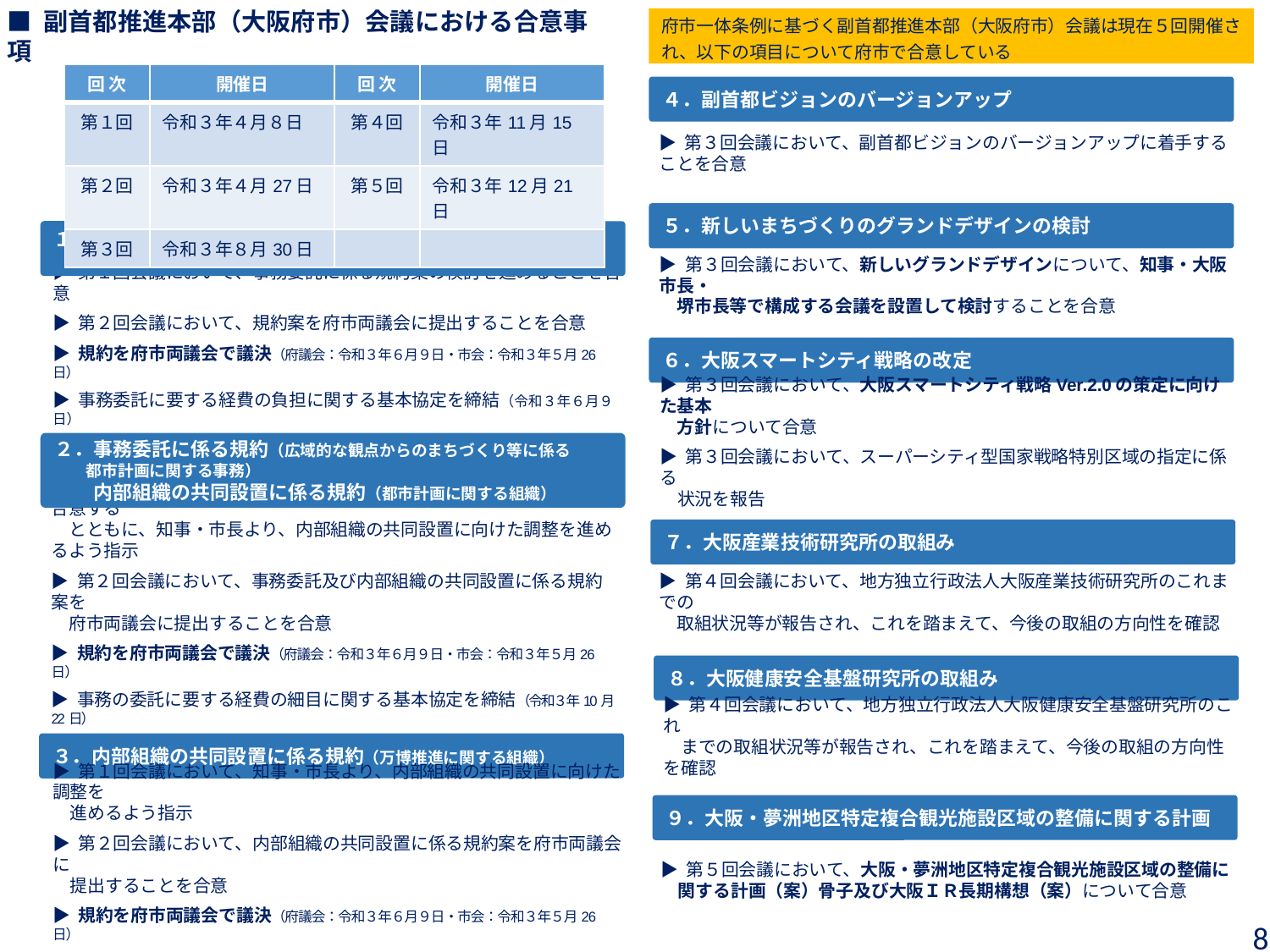

■ 副首都推進本部（大阪府市）会議における合意事項
府市一体条例に基づく副首都推進本部（大阪府市）会議は現在５回開催され、以下の項目について府市で合意している
| 回 次 | 開催日 | 回 次 | 開催日 |
| --- | --- | --- | --- |
| 第１回 | 令和３年４月８日 | 第４回 | 令和３年11月15日 |
| 第２回 | 令和３年４月27日 | 第５回 | 令和３年12月21日 |
| 第３回 | 令和３年８月30日 |  |  |
４．副首都ビジョンのバージョンアップ

▶ 第３回会議において、副首都ビジョンのバージョンアップに着手することを合意
５．新しいまちづくりのグランドデザインの検討
▶ 第３回会議において、新しいグランドデザインについて、知事・大阪市長・
　堺市長等で構成する会議を設置して検討することを合意

１．事務委託に係る規約
　　（大阪の成長及び発展に関する基本的な方針に関する事務）

▶ 第１回会議において、事務委託に係る規約案の検討を進めることを合意

▶ 第２回会議において、規約案を府市両議会に提出することを合意

▶ 規約を府市両議会で議決（府議会：令和３年６月９日・市会：令和３年５月26日）

▶ 事務委託に要する経費の負担に関する基本協定を締結（令和３年６月９日）
６．大阪スマートシティ戦略の改定
▶ 第３回会議において、大阪スマートシティ戦略Ver.2.0の策定に向けた基本
　方針について合意

▶ 第３回会議において、スーパーシティ型国家戦略特別区域の指定に係る
　状況を報告
２．事務委託に係る規約（広域的な観点からのまちづくり等に係る
　　都市計画に関する事務）
　　内部組織の共同設置に係る規約（都市計画に関する組織）

▶ 第１回会議において、事務委託に係る規約案の検討を進めることを合意する
　とともに、知事・市長より、内部組織の共同設置に向けた調整を進めるよう指示

▶ 第２回会議において、事務委託及び内部組織の共同設置に係る規約案を
　府市両議会に提出することを合意

▶ 規約を府市両議会で議決（府議会：令和３年６月９日・市会：令和３年５月26日）

▶ 事務の委託に要する経費の細目に関する基本協定を締結（令和３年10月22日）

▶ 令和３（2021）年11月1日、大阪都市計画局を設置
７．大阪産業技術研究所の取組み
▶ 第４回会議において、地方独立行政法人大阪産業技術研究所のこれまでの
　取組状況等が報告され、これを踏まえて、今後の取組の方向性を確認

８．大阪健康安全基盤研究所の取組み
▶ 第４回会議において、地方独立行政法人大阪健康安全基盤研究所のこれ
　までの取組状況等が報告され、これを踏まえて、今後の取組の方向性を確認

３．内部組織の共同設置に係る規約（万博推進に関する組織）

▶ 第１回会議において、知事・市長より、内部組織の共同設置に向けた調整を
　進めるよう指示

▶ 第２回会議において、内部組織の共同設置に係る規約案を府市両議会に
　提出することを合意

▶ 規約を府市両議会で議決（府議会：令和３年６月９日・市会：令和３年５月26日）

▶ 令和４（2022）年１月１日、万博推進局を設置
９．大阪・夢洲地区特定複合観光施設区域の整備に関する計画
▶ 第５回会議において、大阪・夢洲地区特定複合観光施設区域の整備に
　関する計画（案）骨子及び大阪ＩＲ長期構想（案）について合意

8